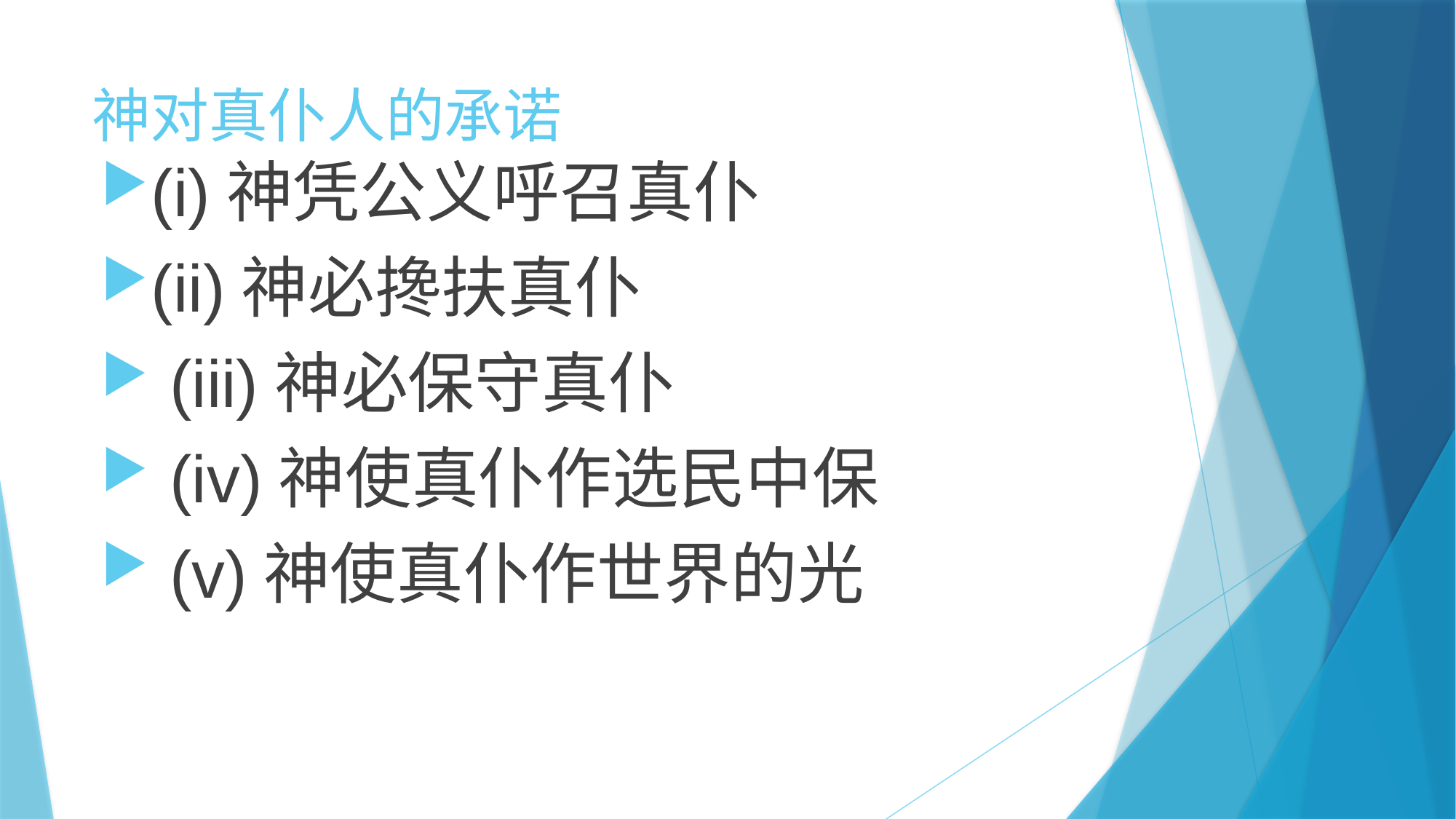

# 神对真仆人的承诺
(i)神凭公义呼召真仆
(ii)神必搀扶真仆
 (iii)神必保守真仆
 (iv)神使真仆作选民中保
 (v)神使真仆作世界的光